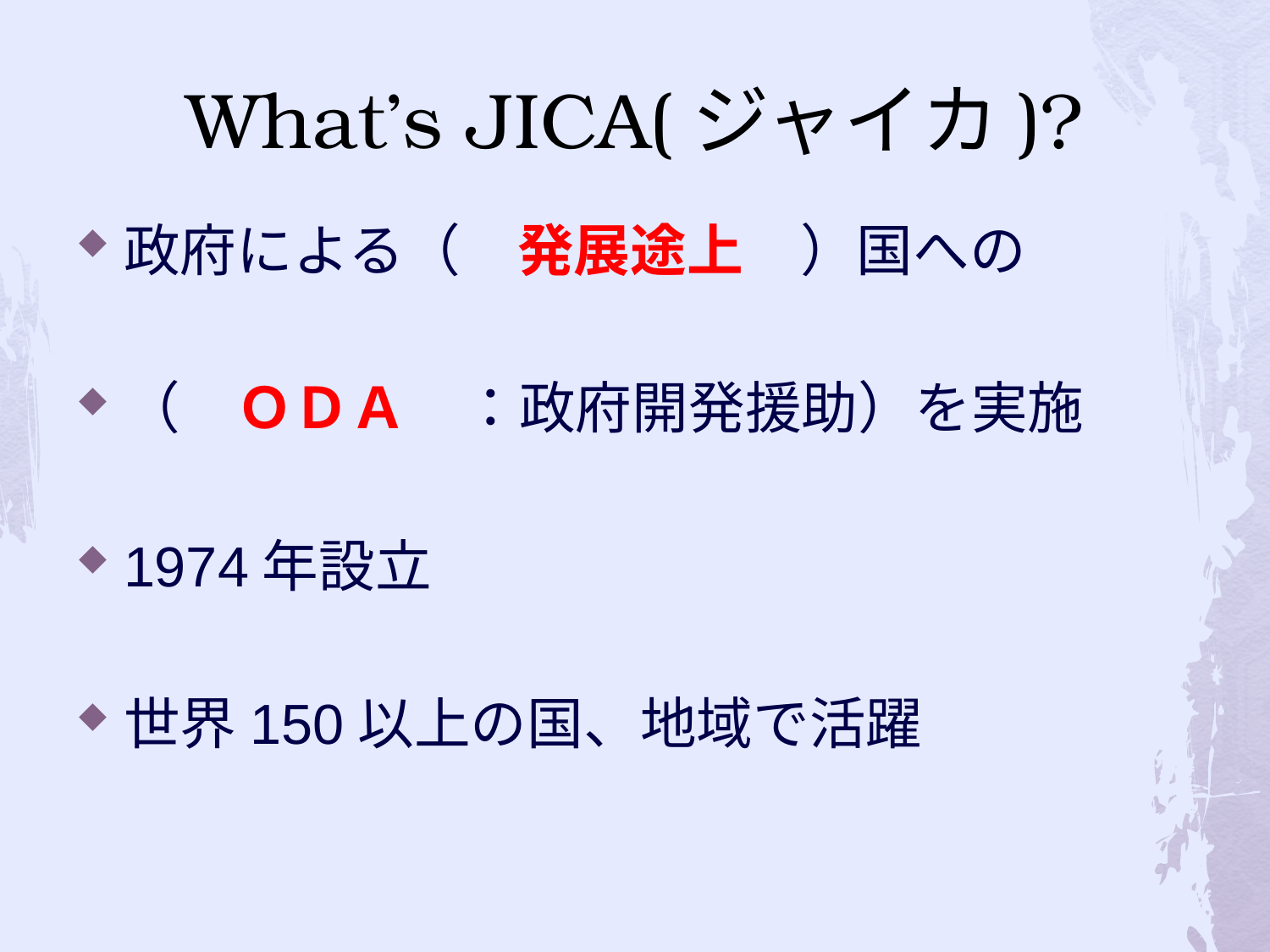

# What’s JICA(ジャイカ)?
政府による（　発展途上　）国への

（　ＯＤＡ　：政府開発援助）を実施

1974年設立

世界150以上の国、地域で活躍